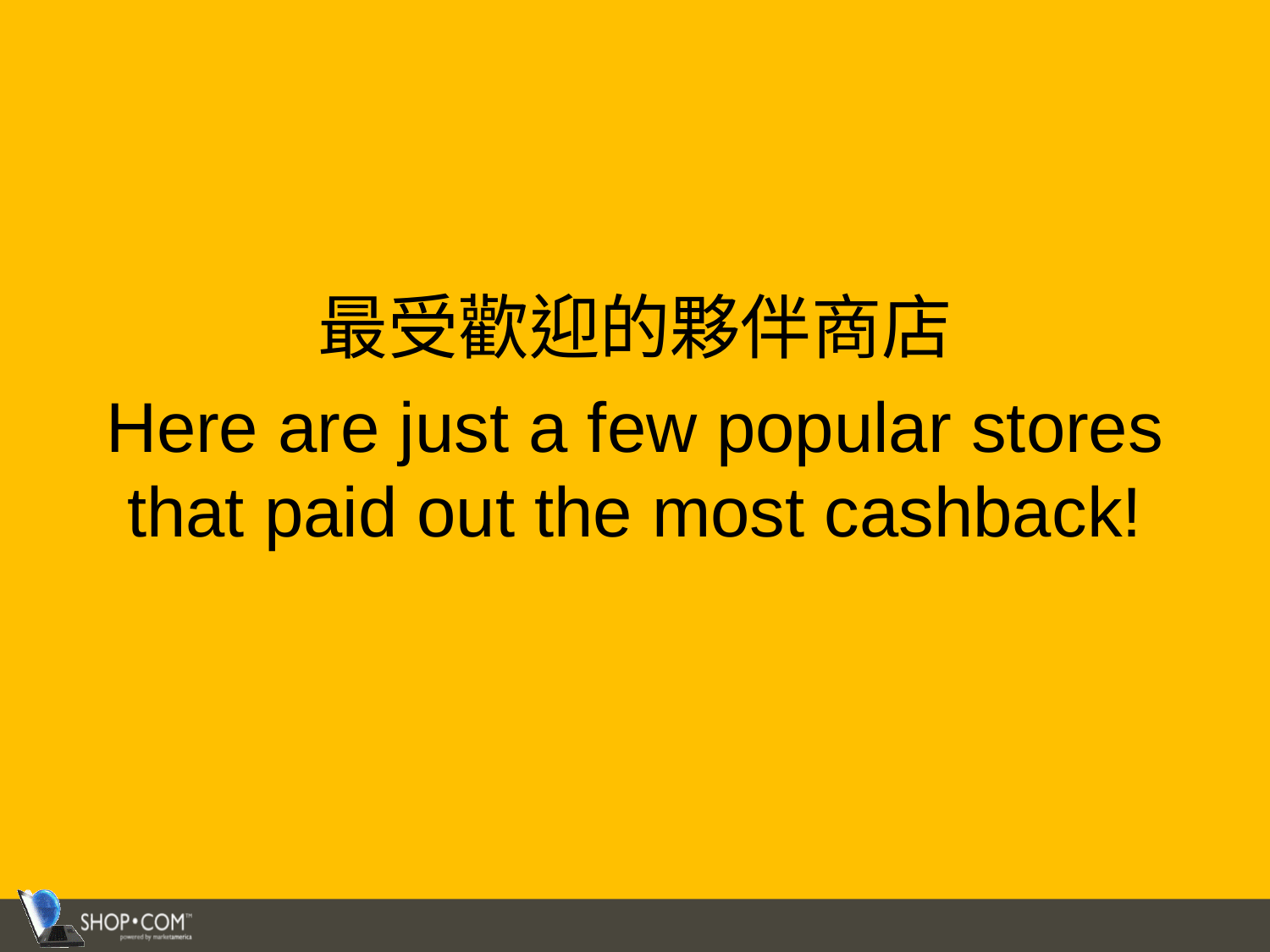

最受歡迎的夥伴商店
Here are just a few popular stores that paid out the most cashback!